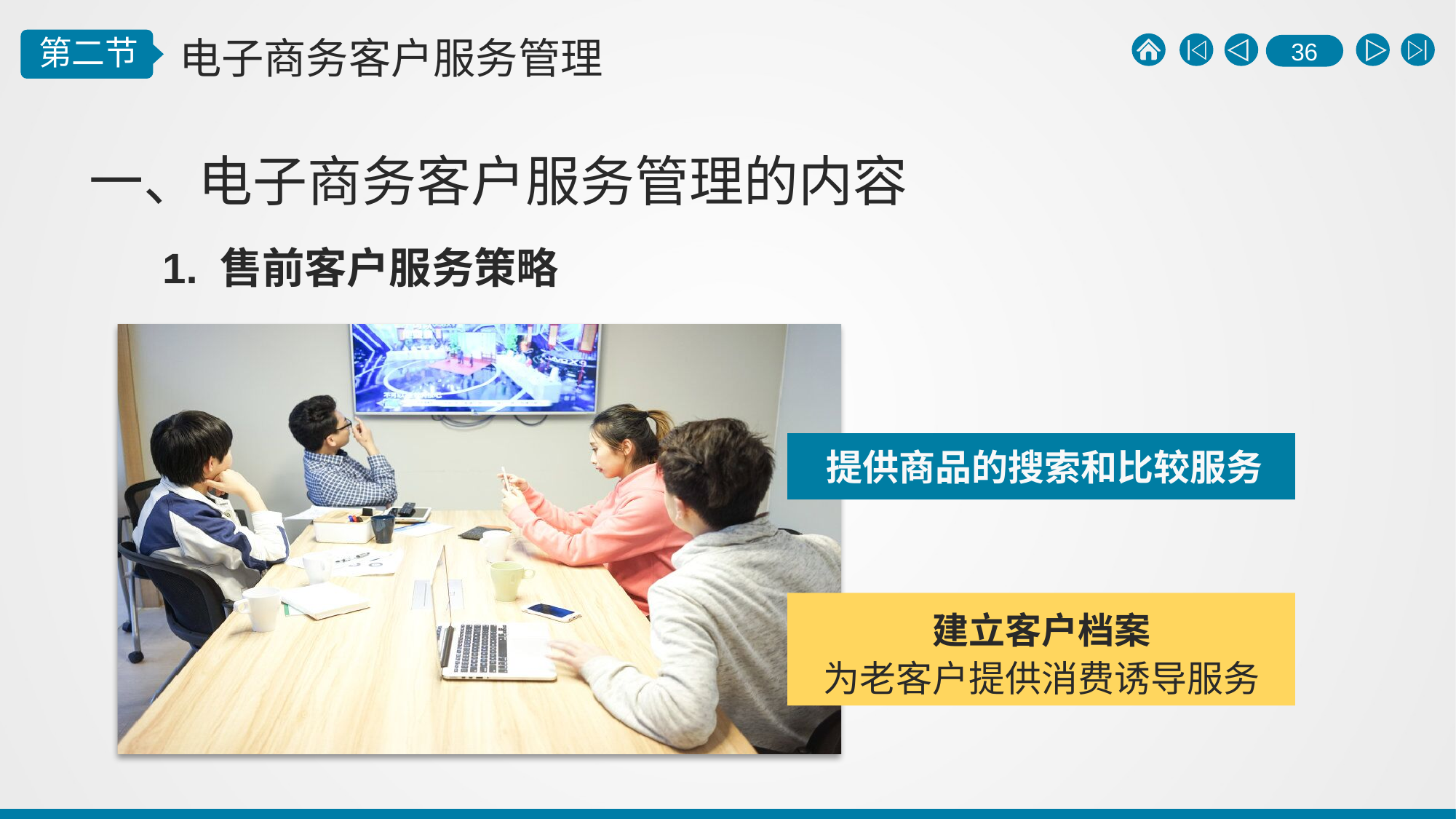

一、电子商务客户服务管理的内容
1. 售前客户服务策略

提供商品的搜索和比较服务

建立客户档案
为老客户提供消费诱导服务